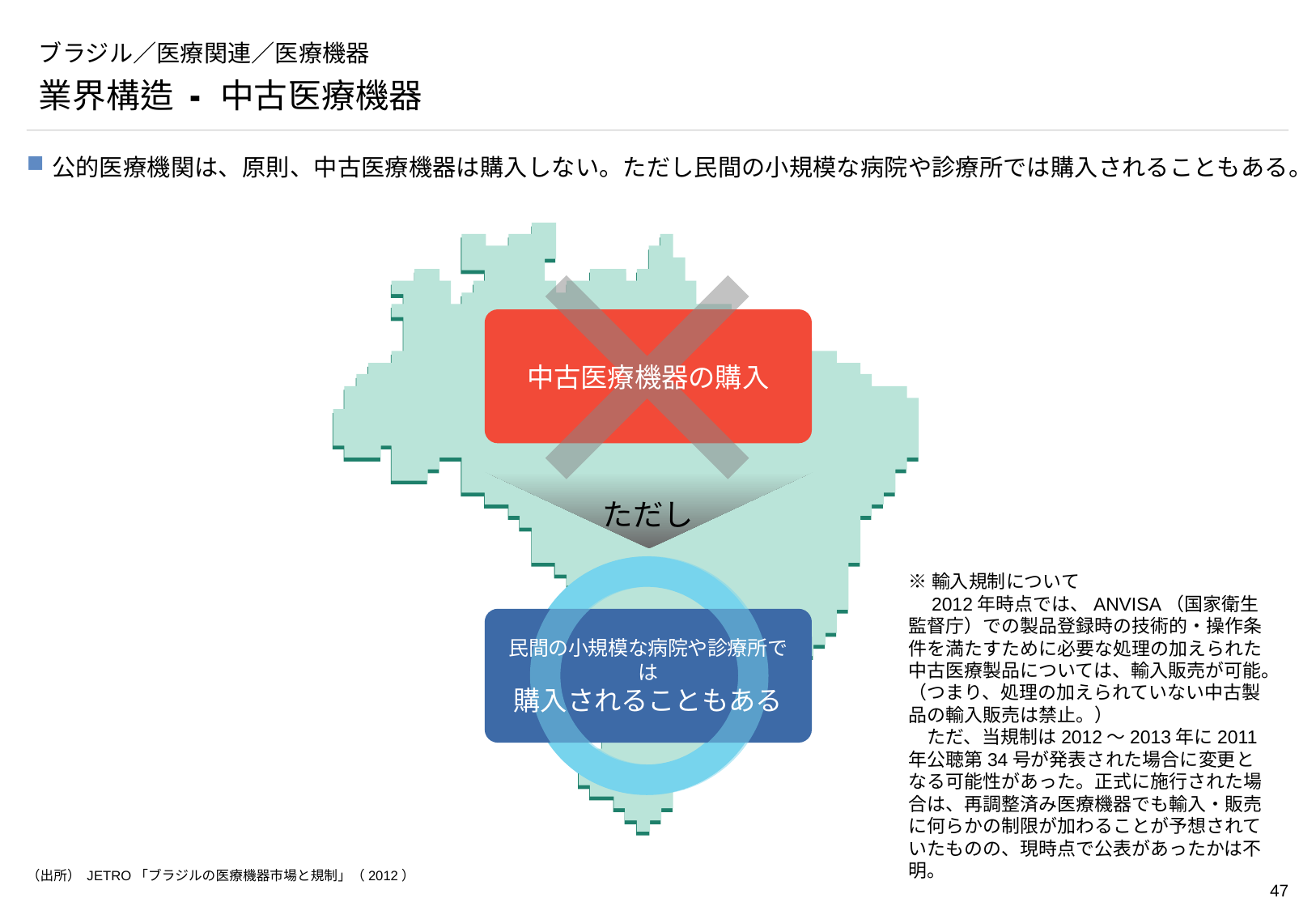

# ブラジル／医療関連／医療機器
業界構造 - 中古医療機器
公的医療機関は、原則、中古医療機器は購入しない。ただし民間の小規模な病院や診療所では購入されることもある。

中古医療機器の購入

ただし
※輸入規制について
　2012年時点では、ANVISA（国家衛生監督庁）での製品登録時の技術的・操作条件を満たすために必要な処理の加えられた中古医療製品については、輸入販売が可能。（つまり、処理の加えられていない中古製品の輸入販売は禁止。）
　ただ、当規制は2012～2013年に2011年公聴第34号が発表された場合に変更となる可能性があった。正式に施行された場合は、再調整済み医療機器でも輸入・販売に何らかの制限が加わることが予想されていたものの、現時点で公表があったかは不明。

民間の小規模な病院や診療所では
購入されることもある
（出所） JETRO「ブラジルの医療機器市場と規制」（2012）